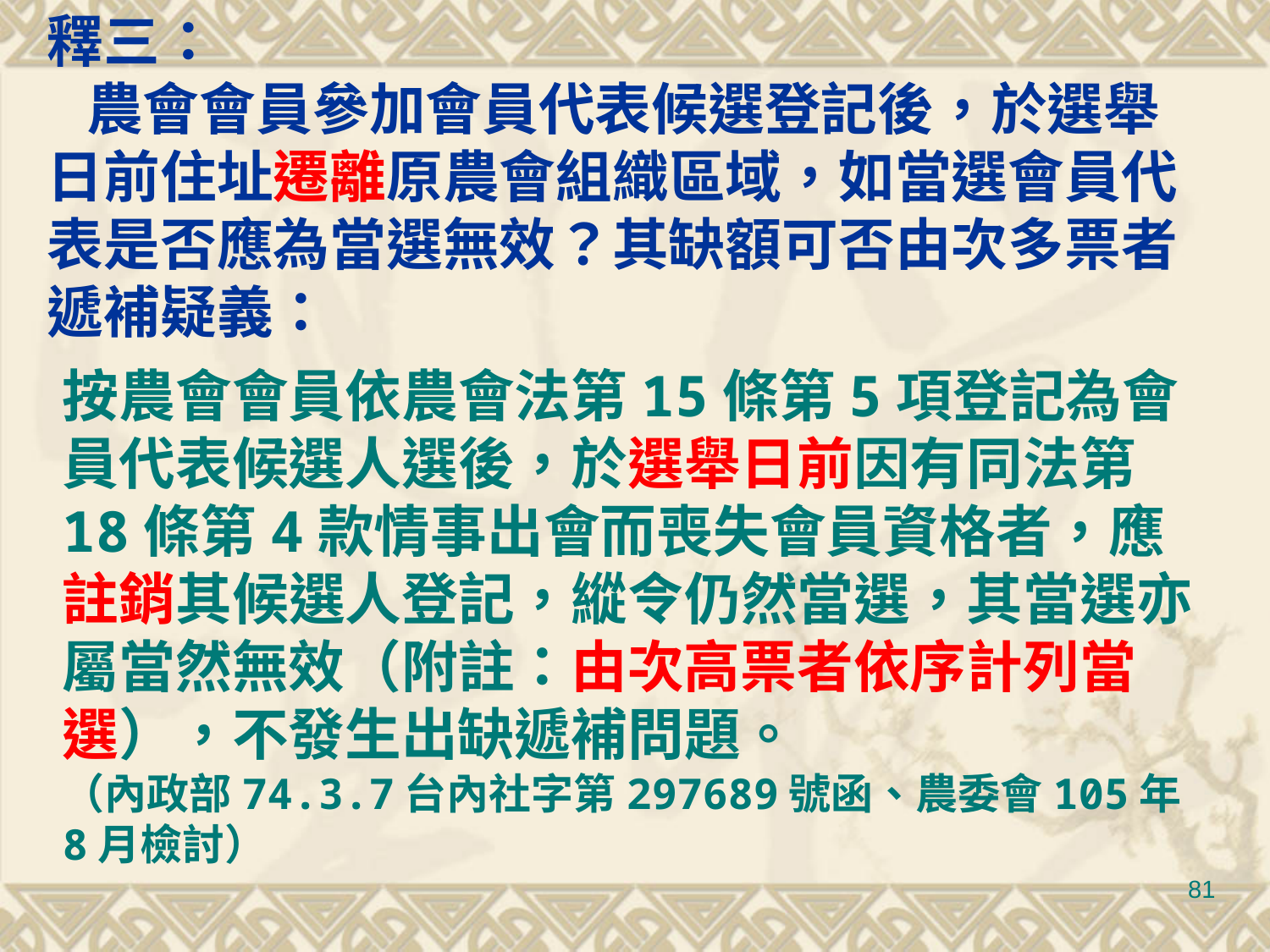

釋三：
  農會會員參加會員代表候選登記後，於選舉
日前住址遷離原農會組織區域，如當選會員代
表是否應為當選無效？其缺額可否由次多票者
遞補疑義：
按農會會員依農會法第15條第5項登記為會員代表候選人選後，於選舉日前因有同法第18條第4款情事出會而喪失會員資格者，應註銷其候選人登記，縱令仍然當選，其當選亦屬當然無效（附註：由次高票者依序計列當選），不發生出缺遞補問題。
（內政部74.3.7台內社字第297689號函、農委會105年8月檢討）
81